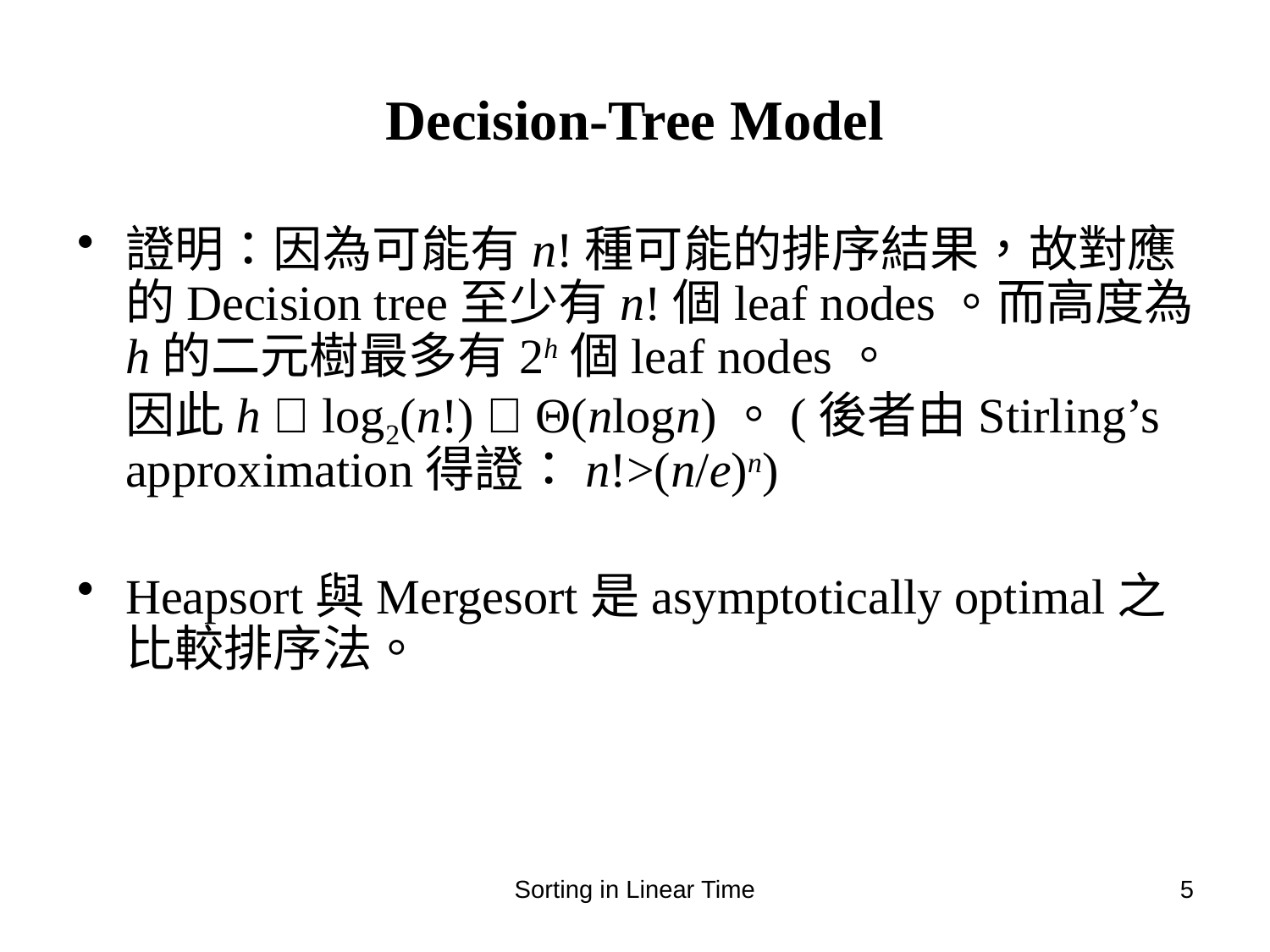

# Decision-Tree Model
證明：因為可能有n!種可能的排序結果，故對應的Decision tree至少有n!個leaf nodes。而高度為h的二元樹最多有2h個leaf nodes。
因此h ≥ log2(n!) ≥ Θ(nlogn)。(後者由Stirling’s approximation得證：n!>(n/e)n)

Heapsort與Mergesort是asymptotically optimal之比較排序法。
Sorting in Linear Time
5